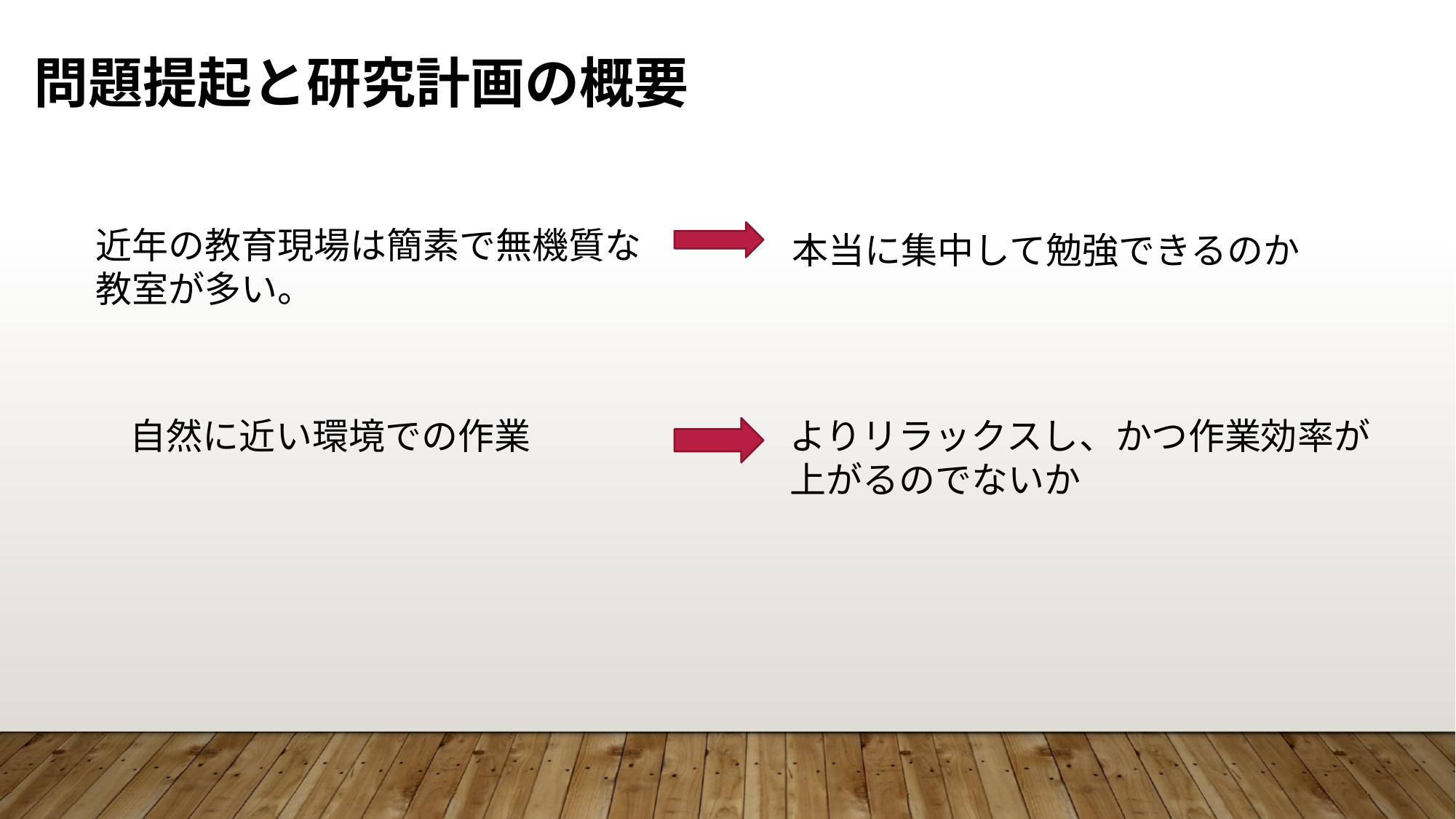

問題提起と研究計画の概要
近年の教育現場は簡素で無機質な教室が多い。

本当に集中して勉強できるのか
自然に近い環境での作業
よりリラックスし、かつ作業効率が上がるのでないか